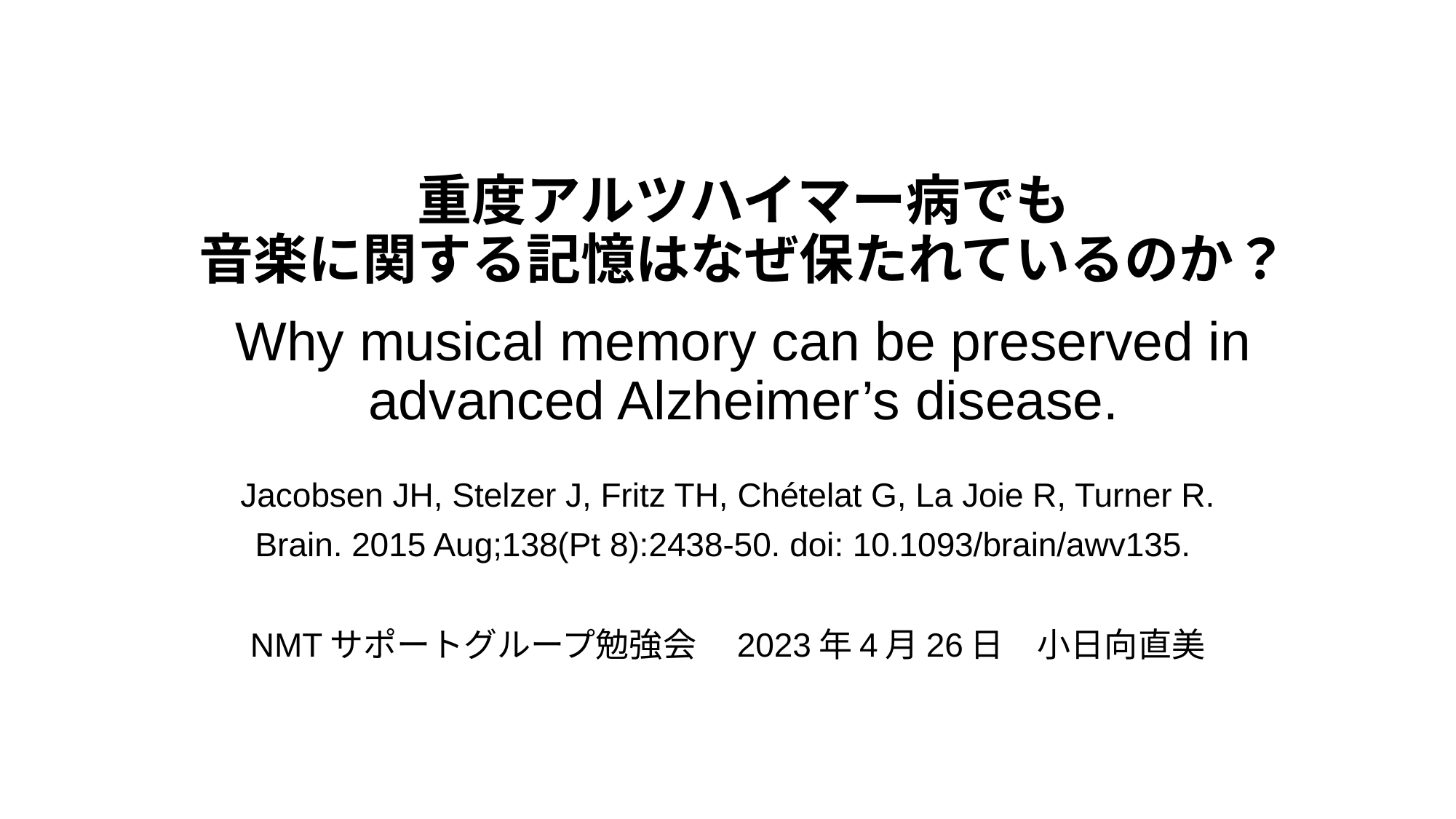

# 重度アルツハイマー病でも 音楽に関する記憶はなぜ保たれているのか？ Why musical memory can be preserved in advanced Alzheimer’s disease.
Jacobsen JH, Stelzer J, Fritz TH, Chételat G, La Joie R, Turner R.
Brain. 2015 Aug;138(Pt 8):2438-50. doi: 10.1093/brain/awv135.

NMTサポートグループ勉強会　2023年4月26日　小日向直美